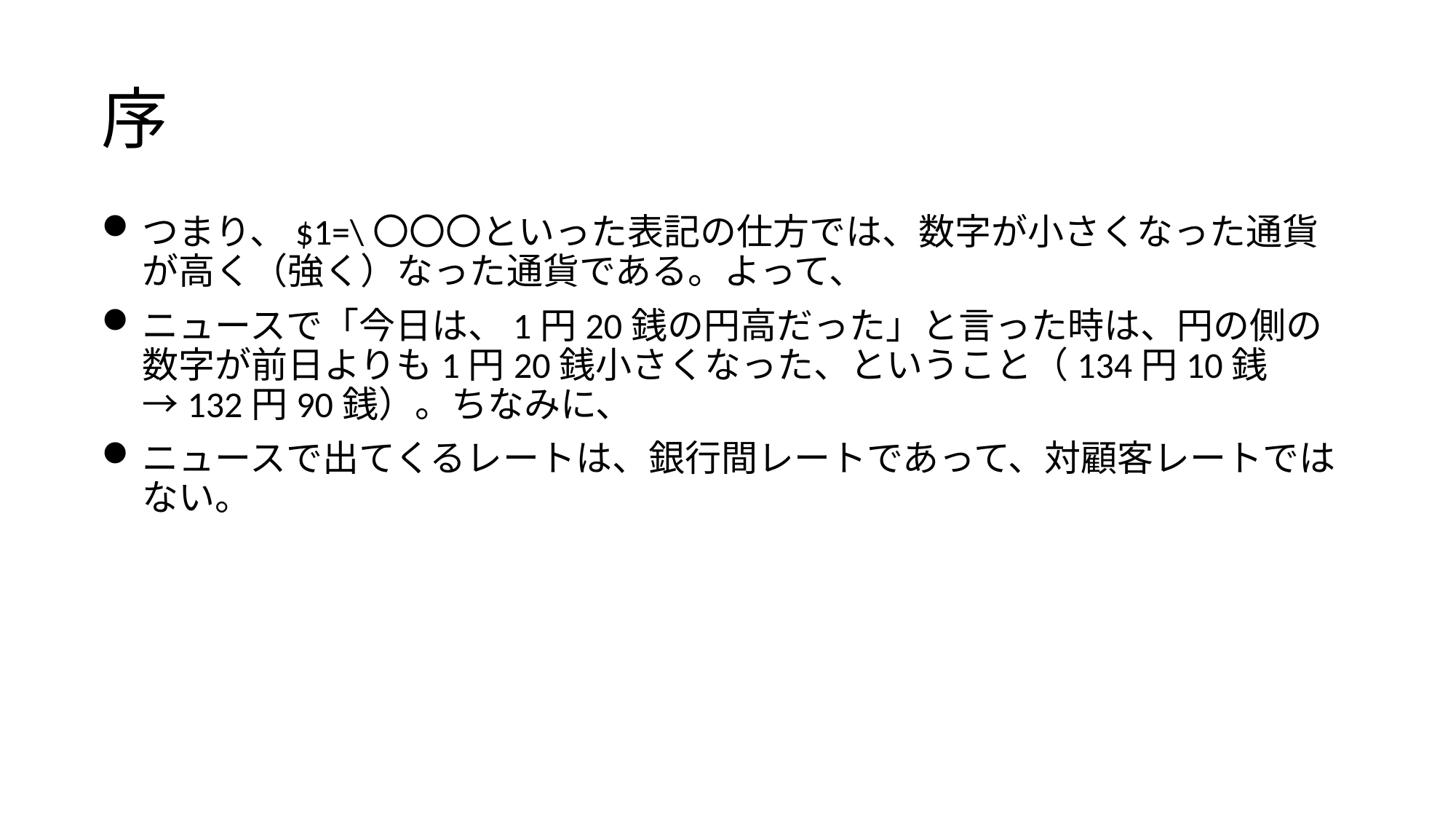

# 序
つまり、$1=\〇〇〇といった表記の仕方では、数字が小さくなった通貨が高く（強く）なった通貨である。よって、
ニュースで「今日は、1円20銭の円高だった」と言った時は、円の側の数字が前日よりも1円20銭小さくなった、ということ（134円10銭→132円90銭）。ちなみに、
ニュースで出てくるレートは、銀行間レートであって、対顧客レートではない。